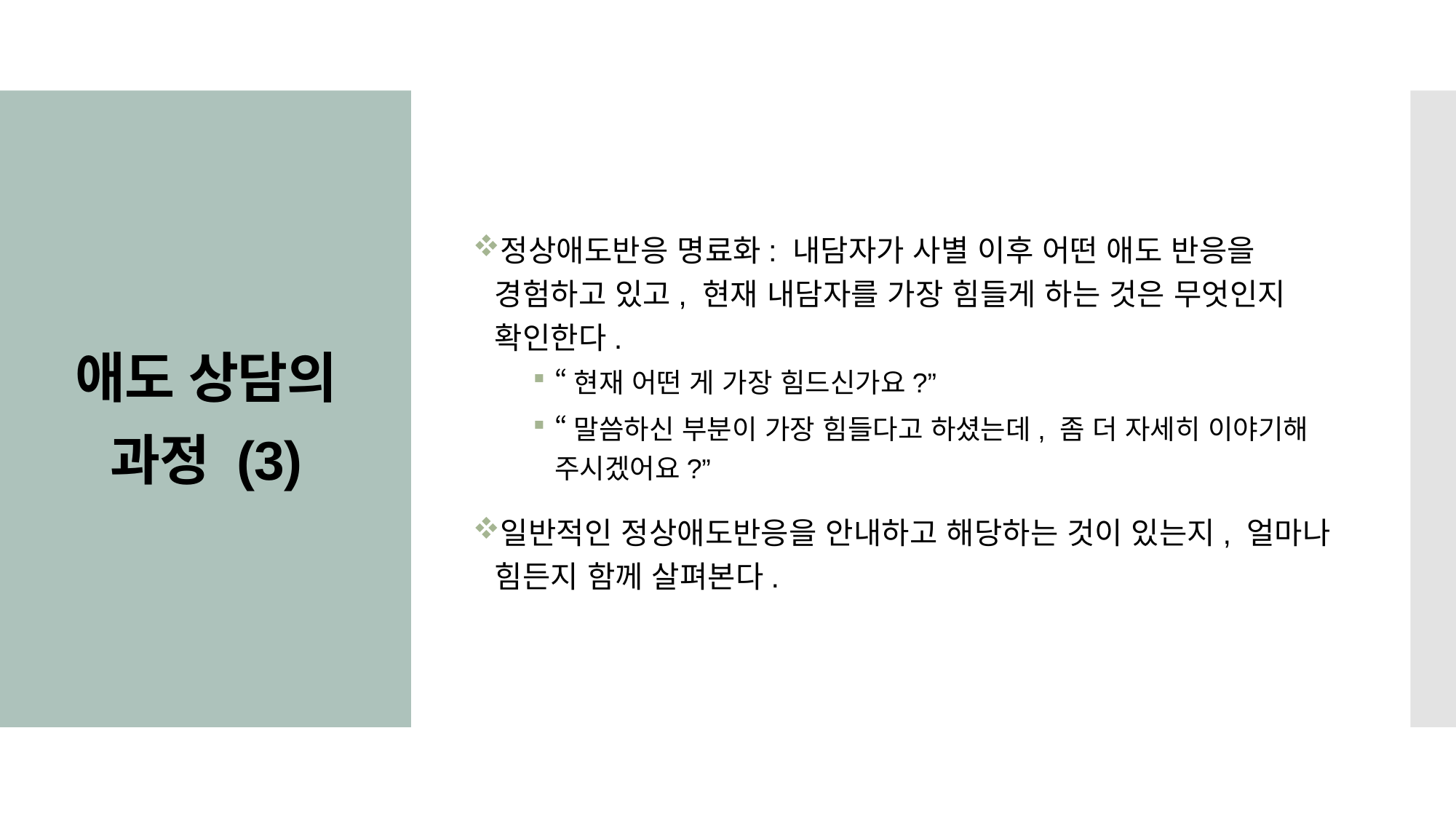

정상애도반응 명료화: 내담자가 사별 이후 어떤 애도 반응을 경험하고 있고, 현재 내담자를 가장 힘들게 하는 것은 무엇인지 확인한다.
“현재 어떤 게 가장 힘드신가요?”
“말씀하신 부분이 가장 힘들다고 하셨는데, 좀 더 자세히 이야기해 주시겠어요?”
일반적인 정상애도반응을 안내하고 해당하는 것이 있는지, 얼마나 힘든지 함께 살펴본다.
# 애도 상담의 과정 (3)